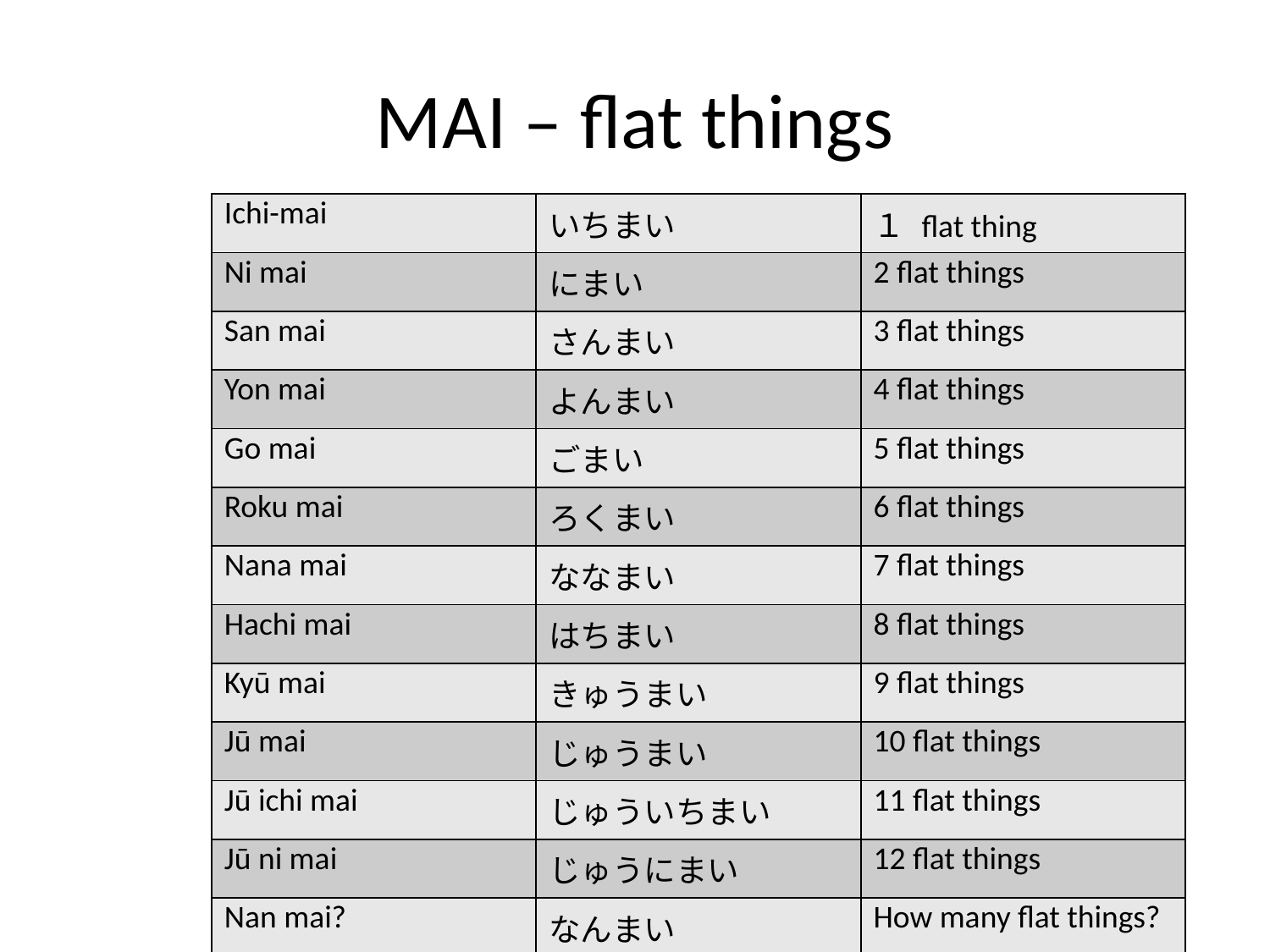

# MAI – flat things
| Ichi-mai | いちまい | １ flat thing |
| --- | --- | --- |
| Ni mai | にまい | 2 flat things |
| San mai | さんまい | 3 flat things |
| Yon mai | よんまい | 4 flat things |
| Go mai | ごまい | 5 flat things |
| Roku mai | ろくまい | 6 flat things |
| Nana mai | ななまい | 7 flat things |
| Hachi mai | はちまい | 8 flat things |
| Kyū mai | きゅうまい | 9 flat things |
| Jū mai | じゅうまい | 10 flat things |
| Jū ichi mai | じゅういちまい | 11 flat things |
| Jū ni mai | じゅうにまい | 12 flat things |
| Nan mai? | なんまい | How many flat things? |